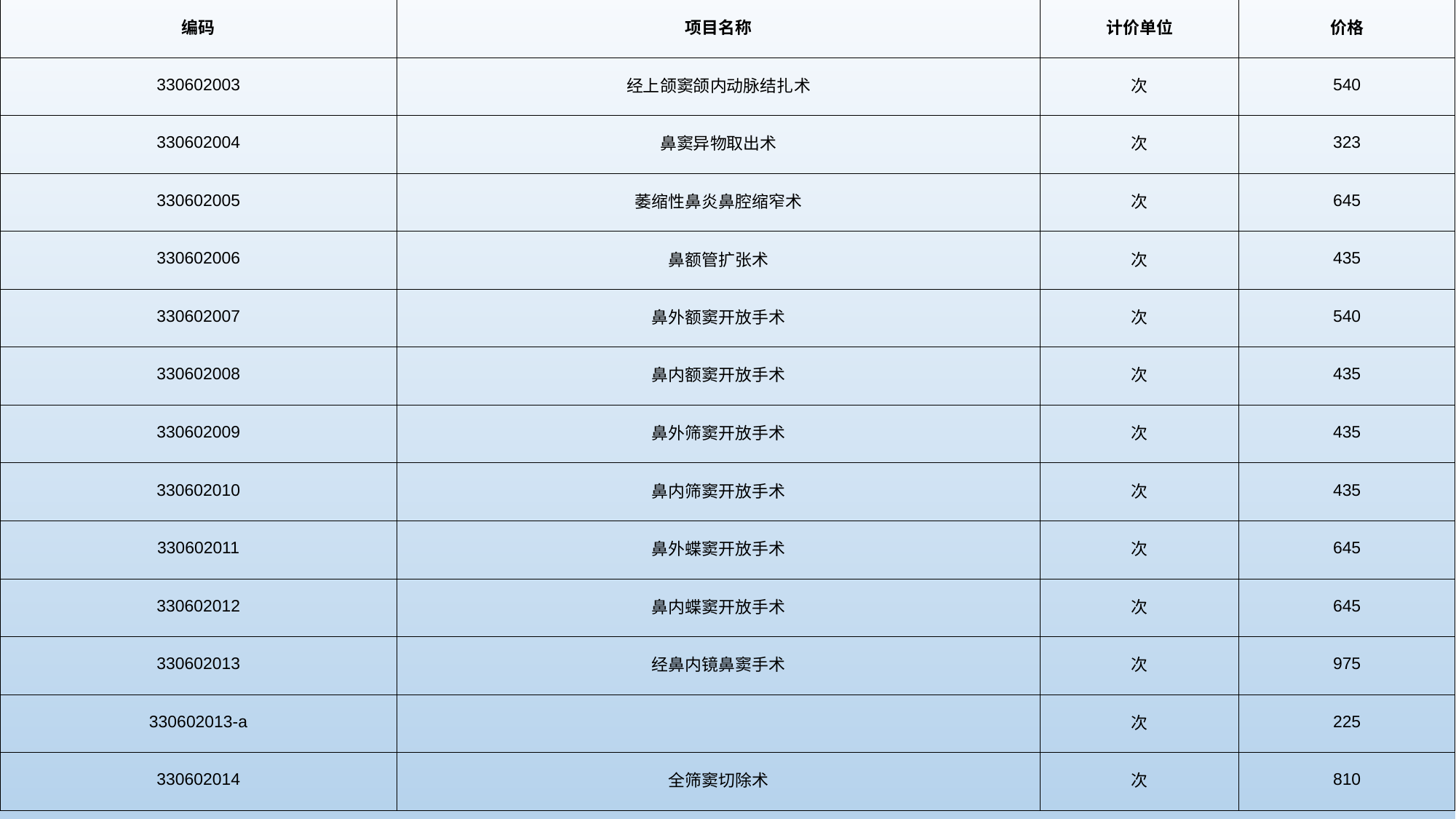

| 编码 | 项目名称 | 计价单位 | 价格 |
| --- | --- | --- | --- |
| 330602003 | 经上颌窦颌内动脉结扎术 | 次 | 540 |
| 330602004 | 鼻窦异物取出术 | 次 | 323 |
| 330602005 | 萎缩性鼻炎鼻腔缩窄术 | 次 | 645 |
| 330602006 | 鼻额管扩张术 | 次 | 435 |
| 330602007 | 鼻外额窦开放手术 | 次 | 540 |
| 330602008 | 鼻内额窦开放手术 | 次 | 435 |
| 330602009 | 鼻外筛窦开放手术 | 次 | 435 |
| 330602010 | 鼻内筛窦开放手术 | 次 | 435 |
| 330602011 | 鼻外蝶窦开放手术 | 次 | 645 |
| 330602012 | 鼻内蝶窦开放手术 | 次 | 645 |
| 330602013 | 经鼻内镜鼻窦手术 | 次 | 975 |
| 330602013-a |  | 次 | 225 |
| 330602014 | 全筛窦切除术 | 次 | 810 |